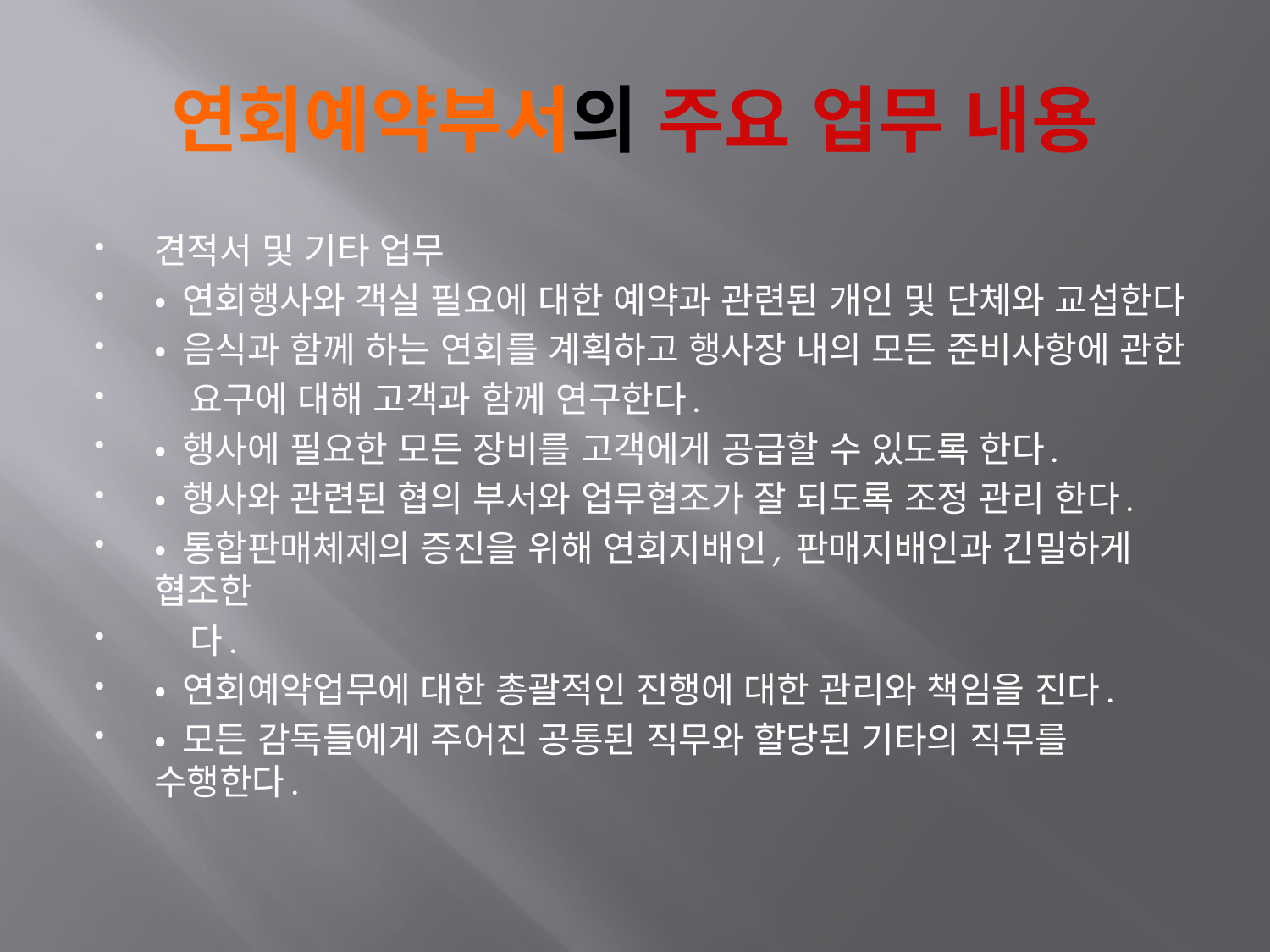

# 연회예약부서의 주요 업무 내용
견적서 및 기타 업무
• 연회행사와 객실 필요에 대한 예약과 관련된 개인 및 단체와 교섭한다
• 음식과 함께 하는 연회를 계획하고 행사장 내의 모든 준비사항에 관한
   요구에 대해 고객과 함께 연구한다.
• 행사에 필요한 모든 장비를 고객에게 공급할 수 있도록 한다.
• 행사와 관련된 협의 부서와 업무협조가 잘 되도록 조정 관리 한다.
• 통합판매체제의 증진을 위해 연회지배인, 판매지배인과 긴밀하게 협조한
   다.
• 연회예약업무에 대한 총괄적인 진행에 대한 관리와 책임을 진다.
• 모든 감독들에게 주어진 공통된 직무와 할당된 기타의 직무를 수행한다.